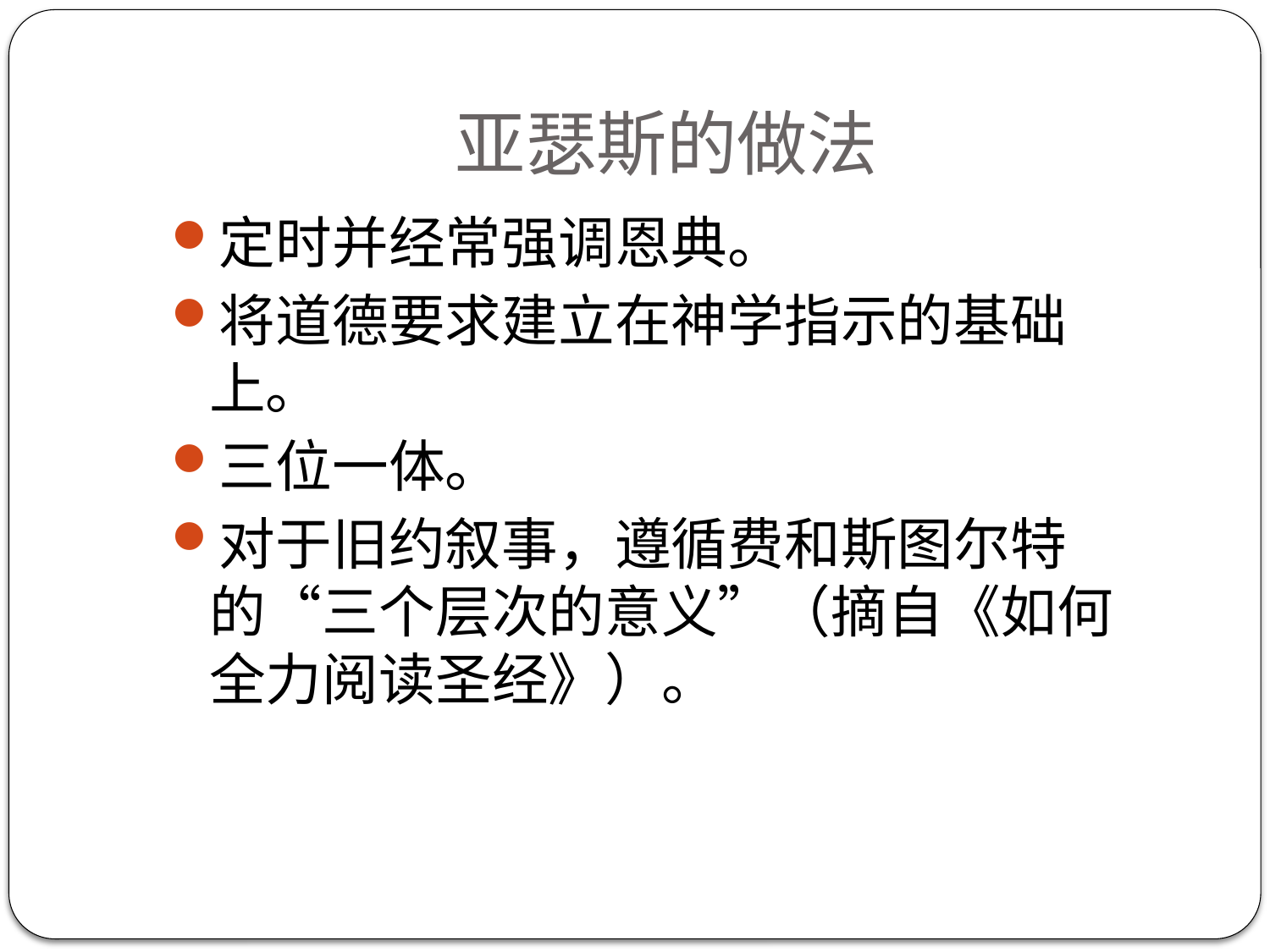

# 亚瑟斯的做法
定时并经常强调恩典。
将道德要求建立在神学指示的基础上。
三位一体。
对于旧约叙事，遵循费和斯图尔特的“三个层次的意义”（摘自《如何全力阅读圣经》）。